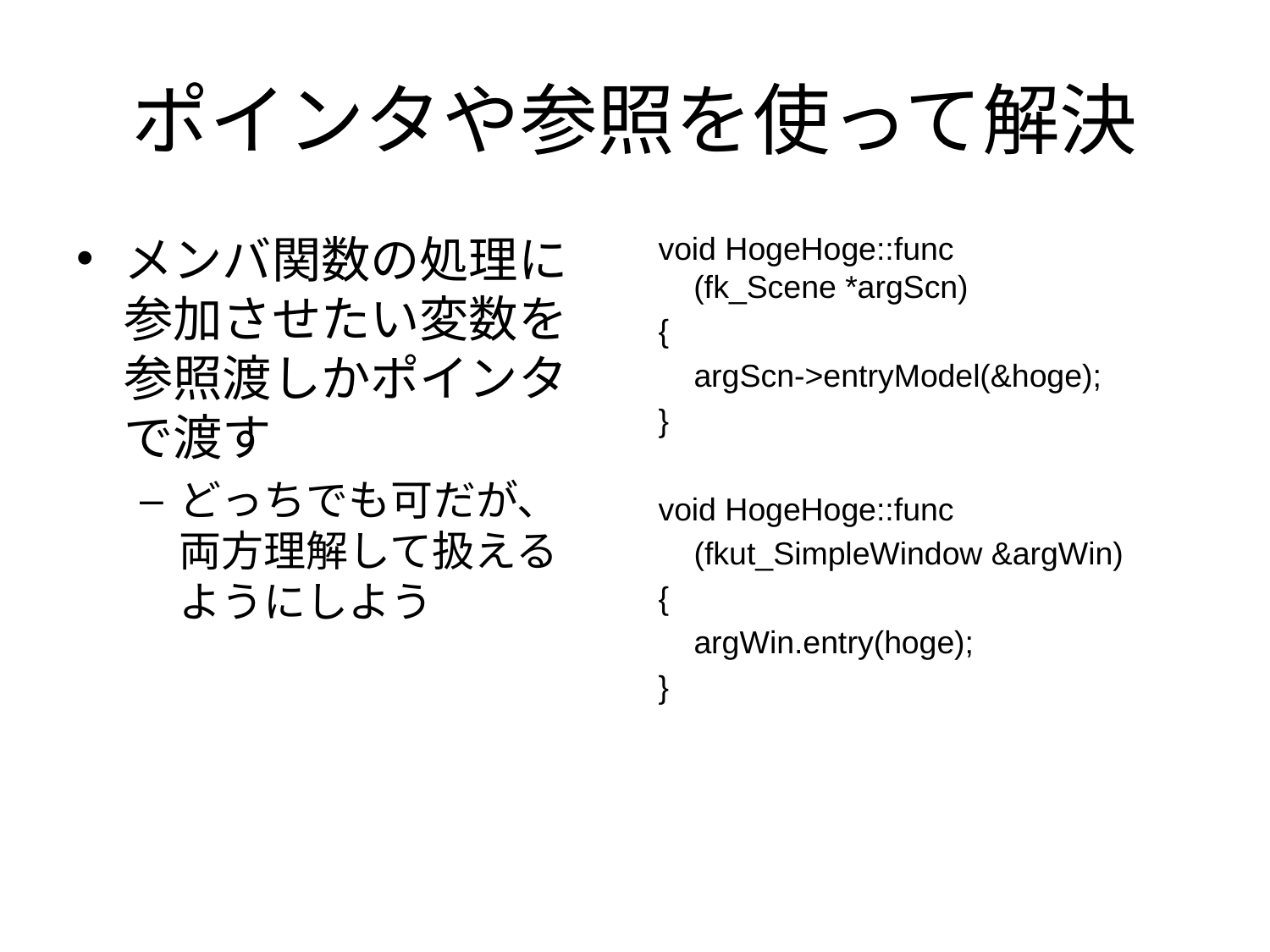

# ポインタや参照を使って解決
メンバ関数の処理に参加させたい変数を参照渡しかポインタで渡す
どっちでも可だが、
両方理解して扱える
ようにしよう
void HogeHoge::func
    (fk_Scene *argScn)
{
    argScn->entryModel(&hoge);
}

void HogeHoge::func
    (fkut_SimpleWindow &argWin)
{
    argWin.entry(hoge);
}